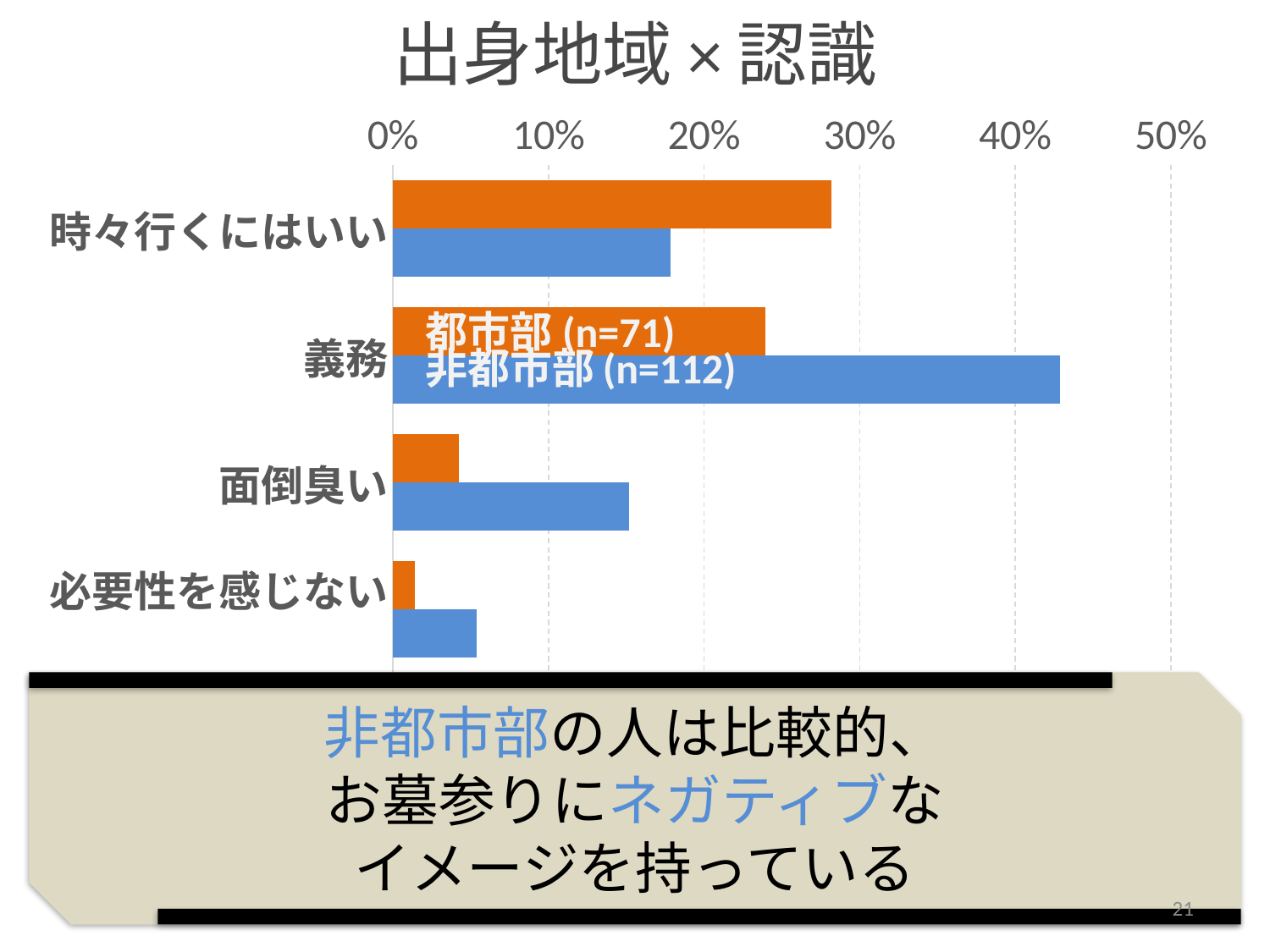

### Chart

| Category | 都市部(n=71) | 非都市部(n=112) |
|---|---|---|
| 時々行くにはいい | 0.28169014084507 | 0.178571428571429 |
| 義務 | 0.23943661971831 | 0.428571428571429 |
| 面倒臭い | 0.0422535211267606 | 0.151785714285714 |
| 必要性を感じない
 | 0.0140845070422535 | 0.0535714285714286 |
# 出身地域×認識
都市部(n=71)
非都市部の人は比較的、
お墓参りにネガティブな
イメージを持っている

21